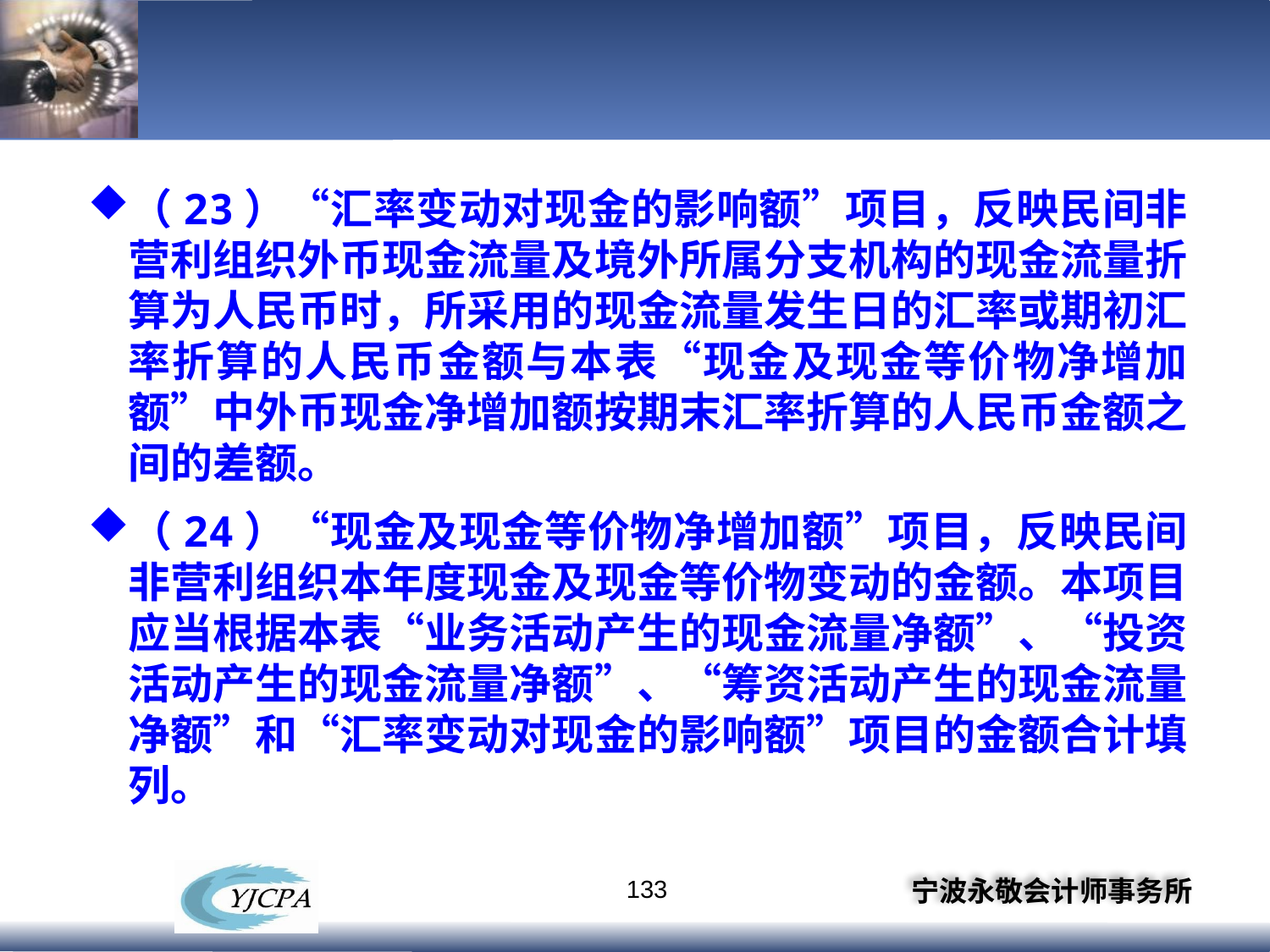

#
（23）“汇率变动对现金的影响额”项目，反映民间非营利组织外币现金流量及境外所属分支机构的现金流量折算为人民币时，所采用的现金流量发生日的汇率或期初汇率折算的人民币金额与本表“现金及现金等价物净增加额”中外币现金净增加额按期末汇率折算的人民币金额之间的差额。
（24）“现金及现金等价物净增加额”项目，反映民间非营利组织本年度现金及现金等价物变动的金额。本项目应当根据本表“业务活动产生的现金流量净额”、“投资活动产生的现金流量净额”、“筹资活动产生的现金流量净额”和“汇率变动对现金的影响额”项目的金额合计填列。